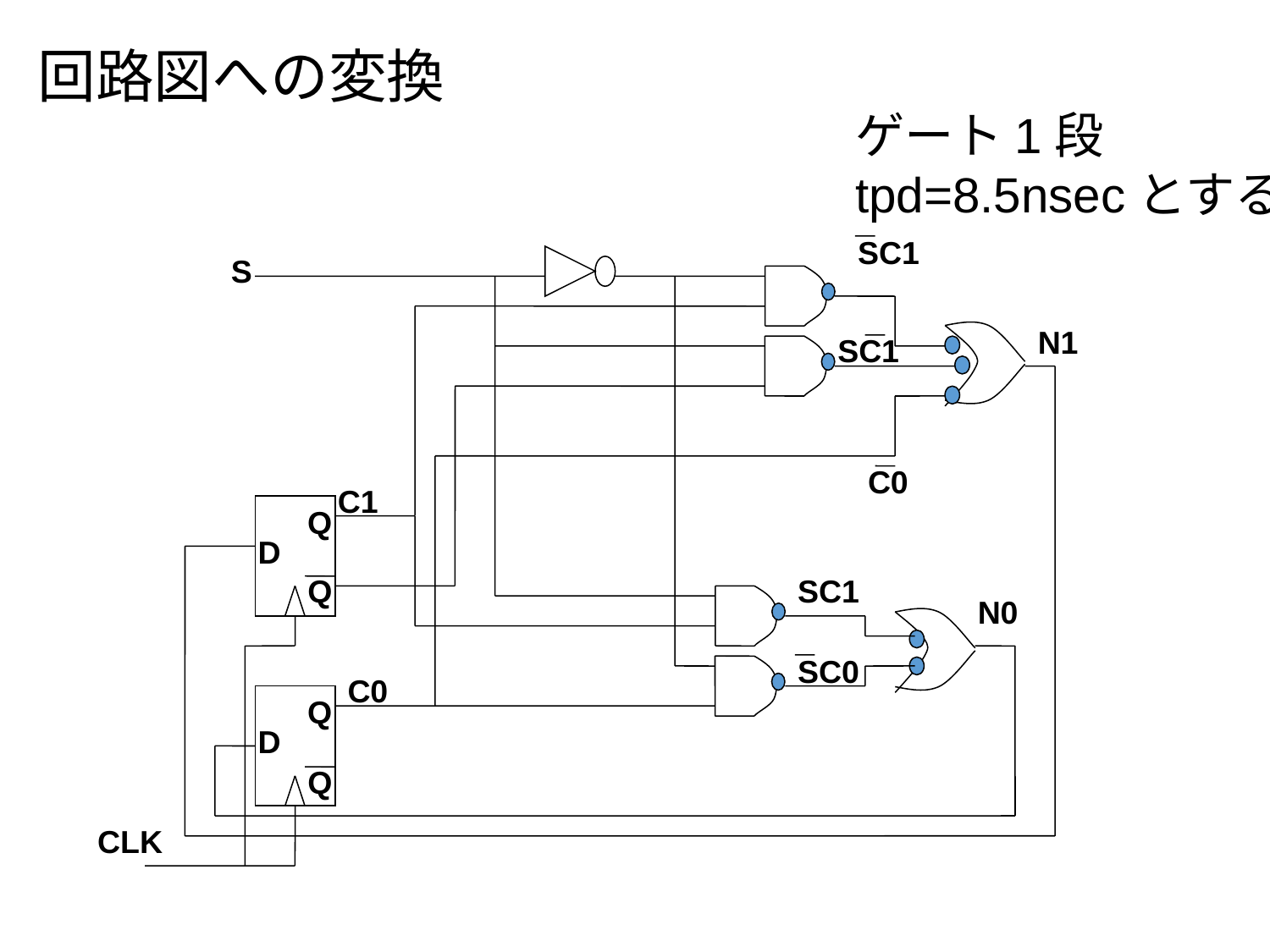

# 回路図への変換
ゲート1段
tpd=8.5nsecとする
SC1

S

N1

SC1

C0

C1

Q

D

Q

SC1

N0

SC0

C0

Q

D

Q

CLK